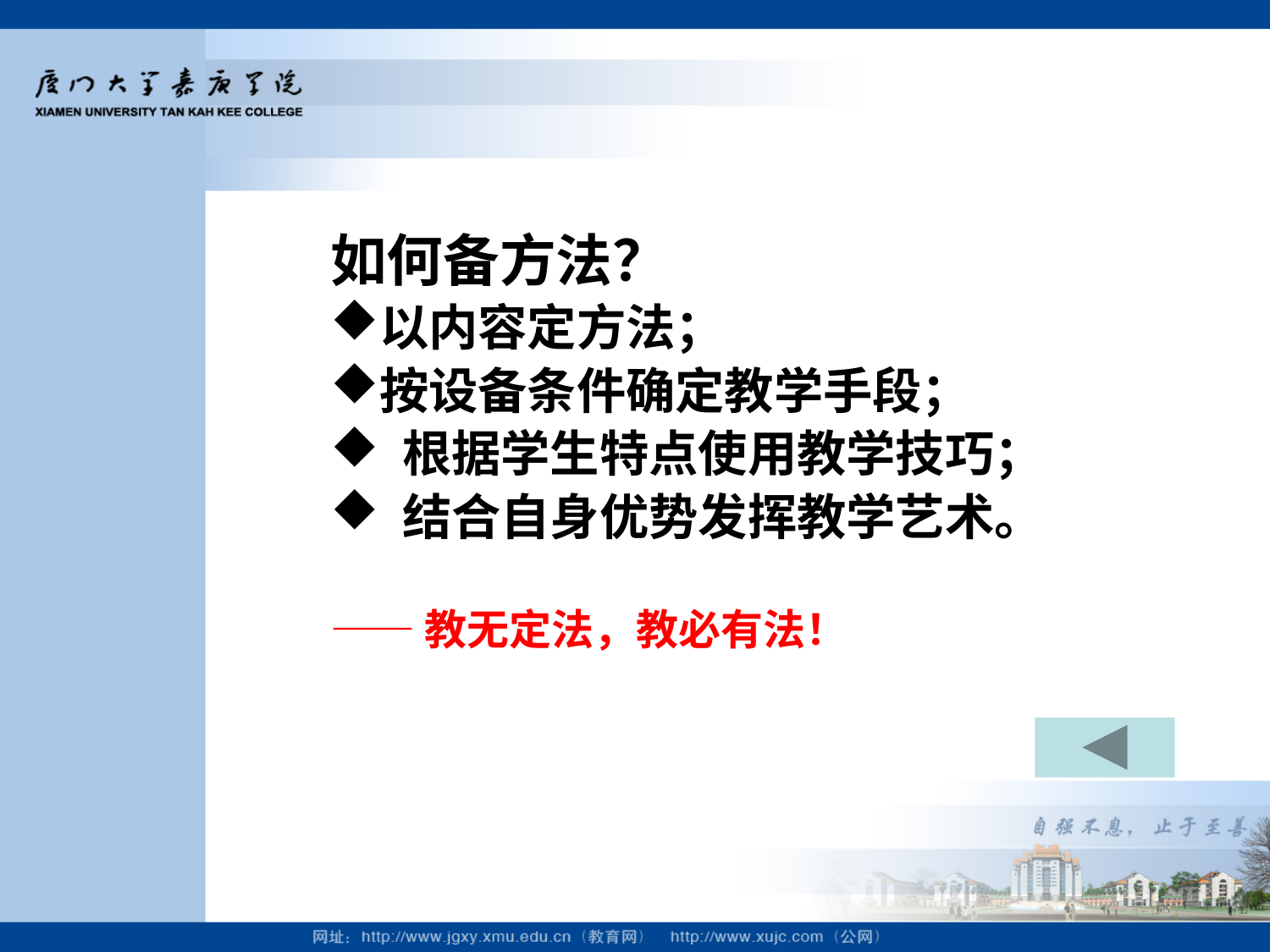

如何备方法？
以内容定方法；
按设备条件确定教学手段；
 根据学生特点使用教学技巧；
 结合自身优势发挥教学艺术。

——教无定法，教必有法！